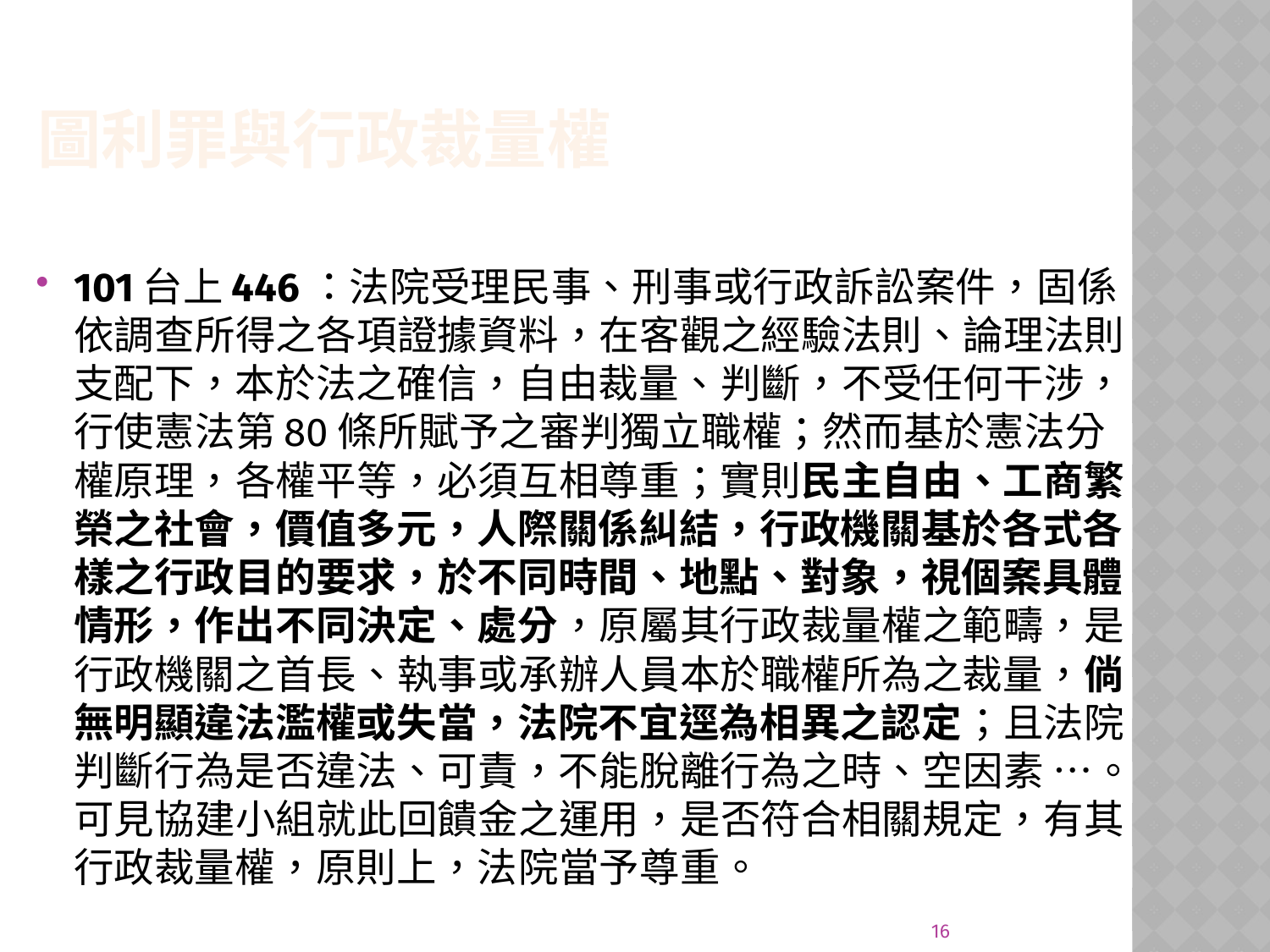

圖利罪與行政裁量權

101台上446：法院受理民事、刑事或行政訴訟案件，固係依調查所得之各項證據資料，在客觀之經驗法則、論理法則支配下，本於法之確信，自由裁量、判斷，不受任何干涉，行使憲法第80條所賦予之審判獨立職權；然而基於憲法分權原理，各權平等，必須互相尊重；實則民主自由、工商繁榮之社會，價值多元，人際關係糾結，行政機關基於各式各樣之行政目的要求，於不同時間、地點、對象，視個案具體情形，作出不同決定、處分，原屬其行政裁量權之範疇，是行政機關之首長、執事或承辦人員本於職權所為之裁量，倘無明顯違法濫權或失當，法院不宜逕為相異之認定；且法院判斷行為是否違法、可責，不能脫離行為之時、空因素 …。可見協建小組就此回饋金之運用，是否符合相關規定，有其行政裁量權，原則上，法院當予尊重。

#
16